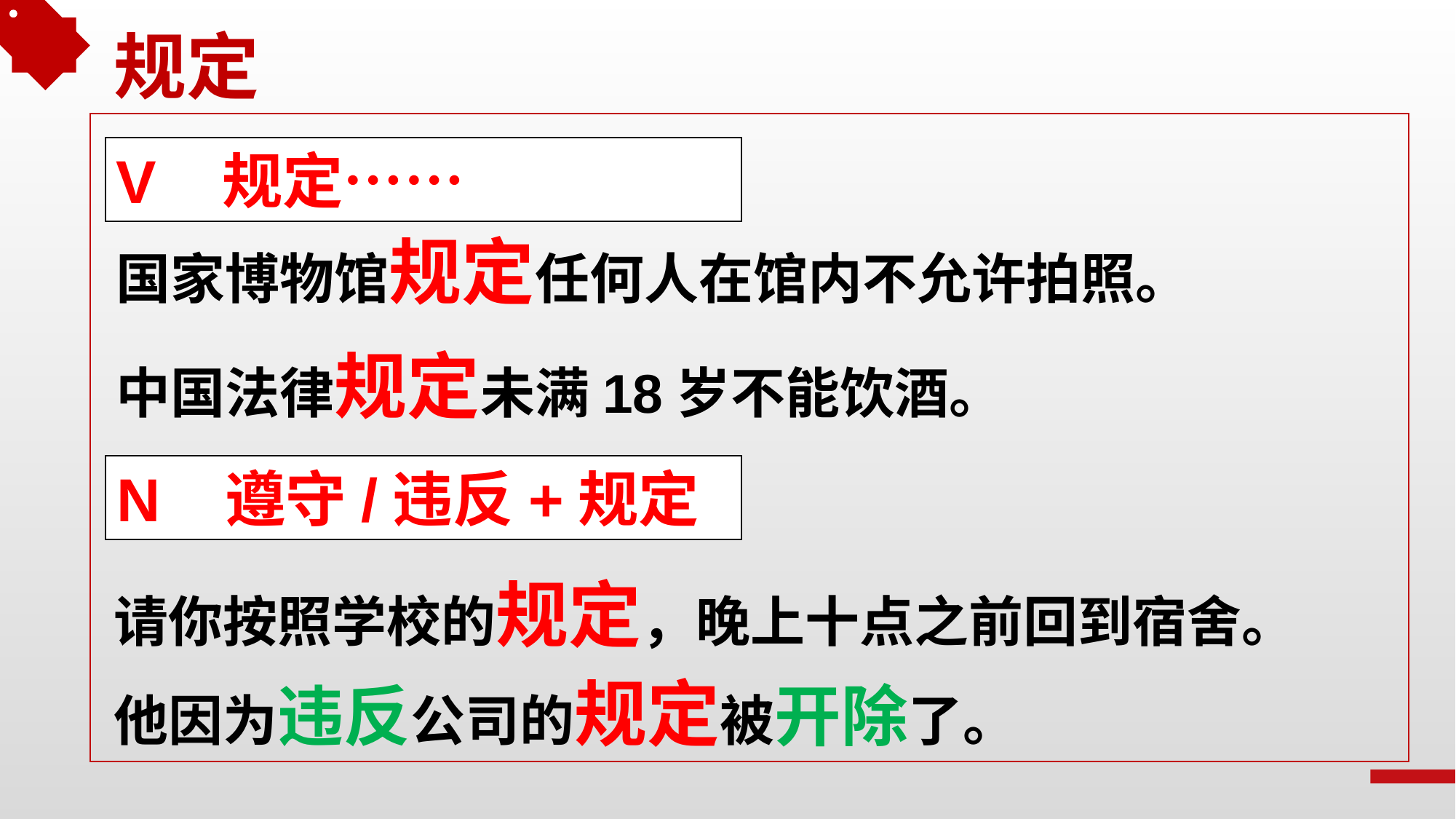

规定

V   规定……
国家博物馆规定任何人在馆内不允许拍照。
中国法律规定未满18岁不能饮酒。
N   遵守/违反+规定
请你按照学校的规定，晚上十点之前回到宿舍。
他因为违反公司的规定被开除了。